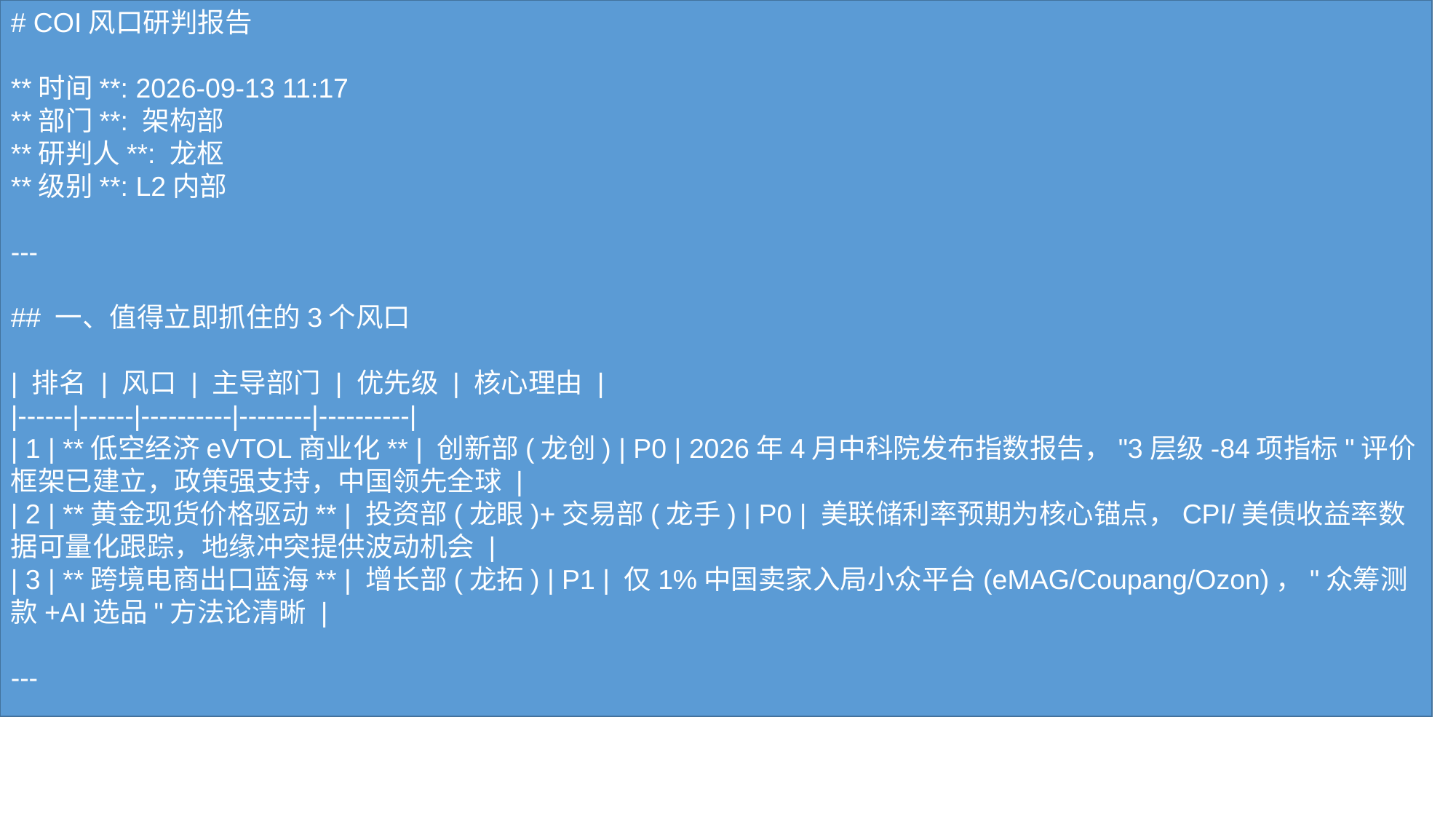

# COI风口研判报告 **时间**: 2026-09-13 11:17 **部门**: 架构部 **研判人**: 龙枢 **级别**: L2内部 --- ## 一、值得立即抓住的3个风口 | 排名 | 风口 | 主导部门 | 优先级 | 核心理由 | |------|------|----------|--------|----------| | 1 | **低空经济eVTOL商业化** | 创新部(龙创) | P0 | 2026年4月中科院发布指数报告，"3层级-84项指标"评价框架已建立，政策强支持，中国领先全球 | | 2 | **黄金现货价格驱动** | 投资部(龙眼)+交易部(龙手) | P0 | 美联储利率预期为核心锚点，CPI/美债收益率数据可量化跟踪，地缘冲突提供波动机会 | | 3 | **跨境电商出口蓝海** | 增长部(龙拓) | P1 | 仅1%中国卖家入局小众平台(eMAG/Coupang/Ozon)，"众筹测款+AI选品"方法论清晰 | --- ## 二、下一步落地动作 ### 1. 低空经济eVTOL商业化 → 创新部(龙创) **动作**: 输出《低空经济eVTOL商业化研究报告》 - 解析中科院84项评价指标 - 绘制产业图谱（快递巨头vs科技企业布局） - 输出可视化报告 **交付物**: 研究报告(docx) + 指标矩阵图(png) ### 2. 黄金现货价格驱动 → 投资部(龙眼)+交易部(龙手) **动作**: 建立黄金价格监测模型 - 实时跟踪CPI数据、美债收益率、加息概率 - 建立"油涨金跌"背离预警机制 - 制定交易策略建议 **交付物**: 监测仪表盘 + 交易策略建议书 ### 3. 跨境电商出口蓝海 → 增长部(龙拓) **动作**: 调研小众平台+建立选品工具链 - 对比eMAG/Coupang/Ozon/美客多平台规则 - 建立"众筹测款+AI选品"标准化流程 - 输出合规避险指南 **交付物**: 平台分析报告 + 选品模板工具 --- ## 三、跳过项目（信息无效或无关） | 项目 | 原因 | |------|------| | AI Agent智能体趋势 | 联网无结果，未写入知识库 | | 机器人具身智能产业 | 网页内容为machine字典释义，非产业信息 | | 内容创作AI视频风口 | 网页内容为词典释义，与风口主题不符 | | 新能源汽车出海市场 | 网页为导航页+汉字释义，完全无关 | --- ## 四、协同建议 1. **架构部(我)**: 负责协调三部门并行推进，监控交付进度 2. **主脑(master_brain)**: 按任务优先级路由，分配资源 3. **CEO(鲁哥)**: 最终拍板战略方向，审批关键决策 --- ## 五、风险提示 1. 低空经济受政策影响大，需持续跟踪空域开放进展 2. 黄金交易需警惕"鹰派陷阱"及地缘冲突突发波动 3. 跨境电商需关注关税监管及平台合规红线 --- **报告生成时间**: 2026-09-13 11:17:28 **交付系统**: COI delivery_hub **涉密级别**: L2内部（内网+Tailscale访问）
#